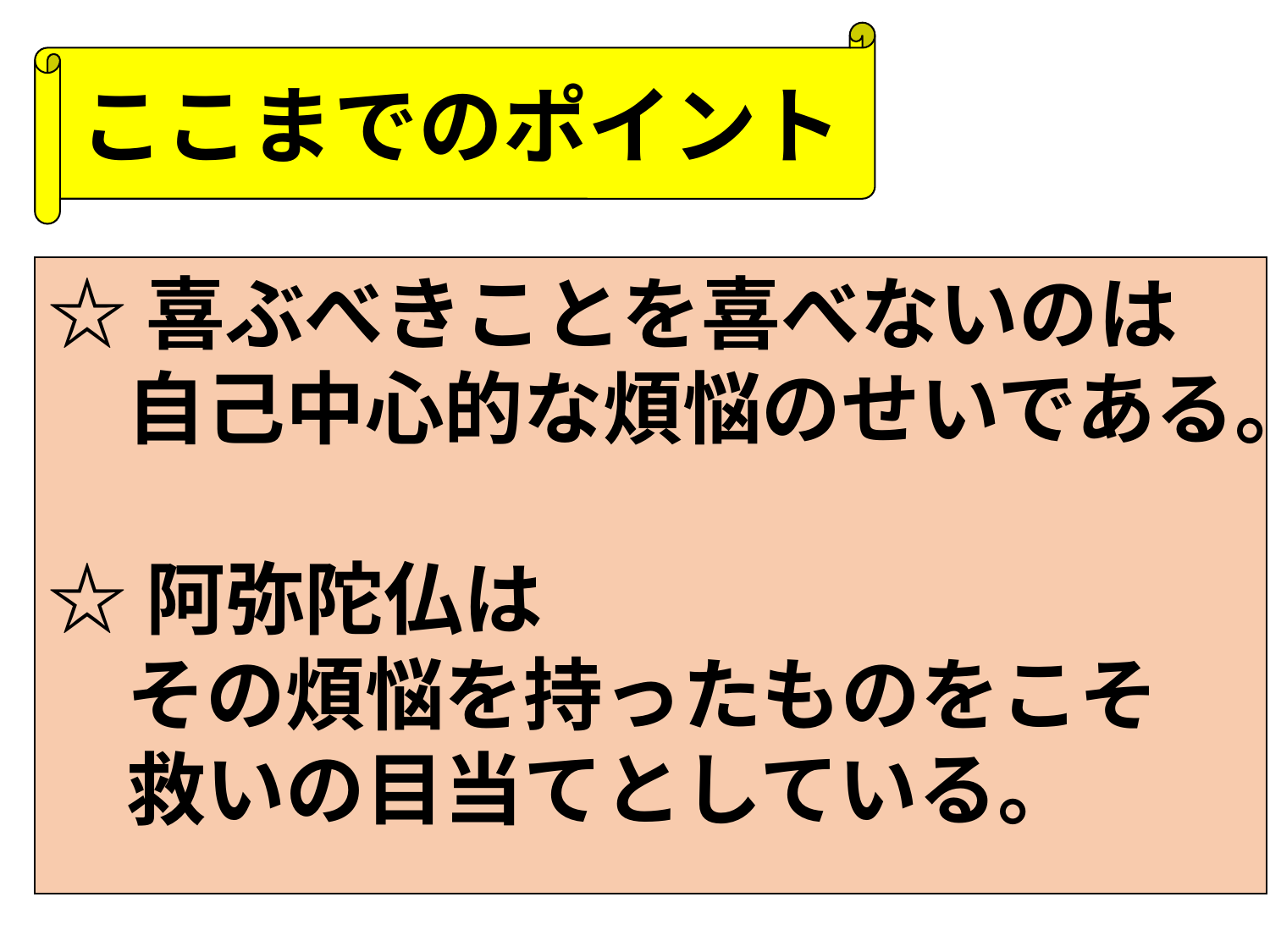

ここまでのポイント
☆喜ぶべきことを喜べないのは
　自己中心的な煩悩のせいである。

☆阿弥陀仏は
　その煩悩を持ったものをこそ
　救いの目当てとしている。